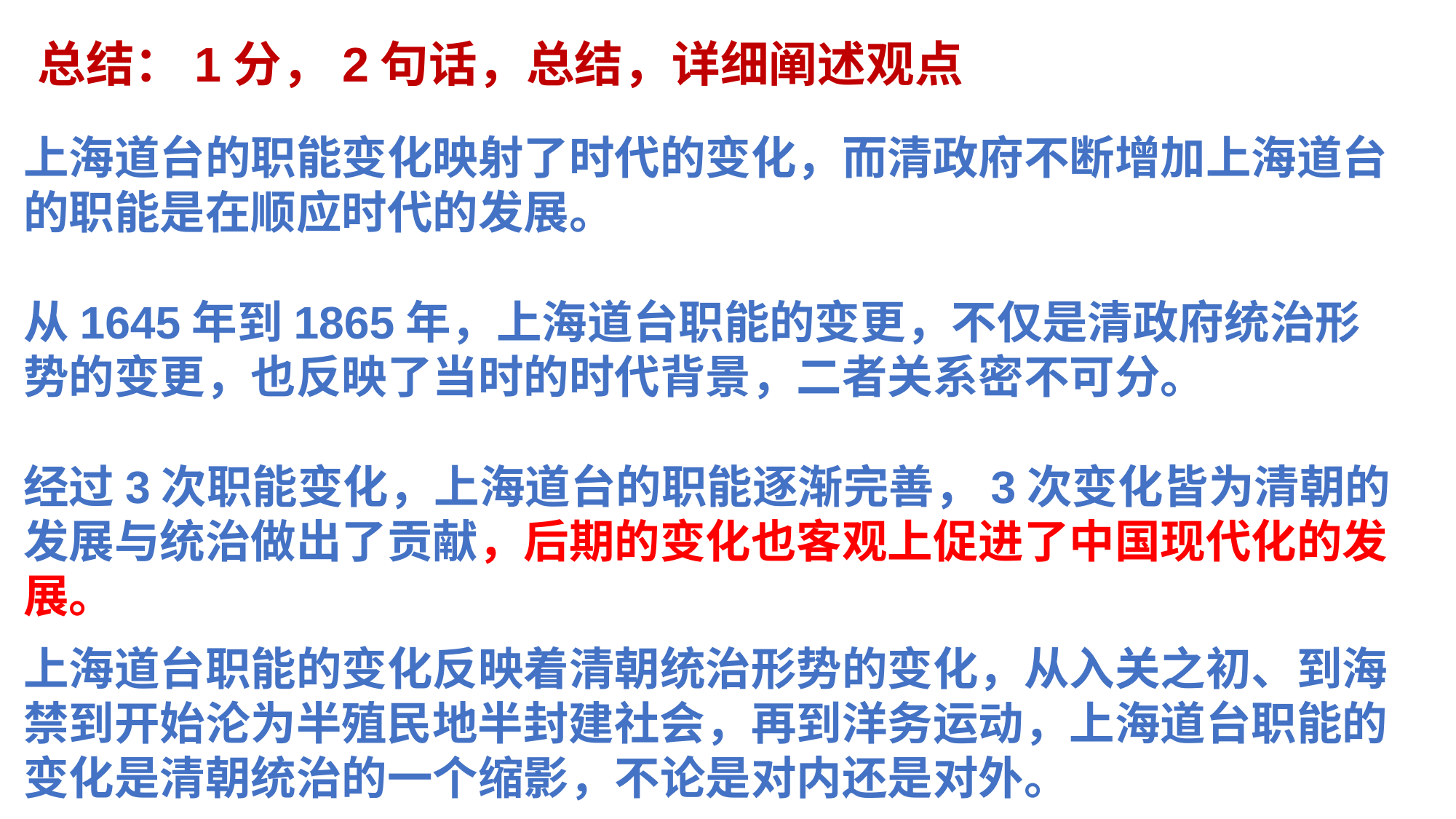

总结：1分，2句话，总结，详细阐述观点
上海道台的职能变化映射了时代的变化，而清政府不断增加上海道台的职能是在顺应时代的发展。
从1645年到1865年，上海道台职能的变更，不仅是清政府统治形势的变更，也反映了当时的时代背景，二者关系密不可分。
经过3次职能变化，上海道台的职能逐渐完善，3次变化皆为清朝的发展与统治做出了贡献，后期的变化也客观上促进了中国现代化的发展。
上海道台职能的变化反映着清朝统治形势的变化，从入关之初、到海禁到开始沦为半殖民地半封建社会，再到洋务运动，上海道台职能的变化是清朝统治的一个缩影，不论是对内还是对外。